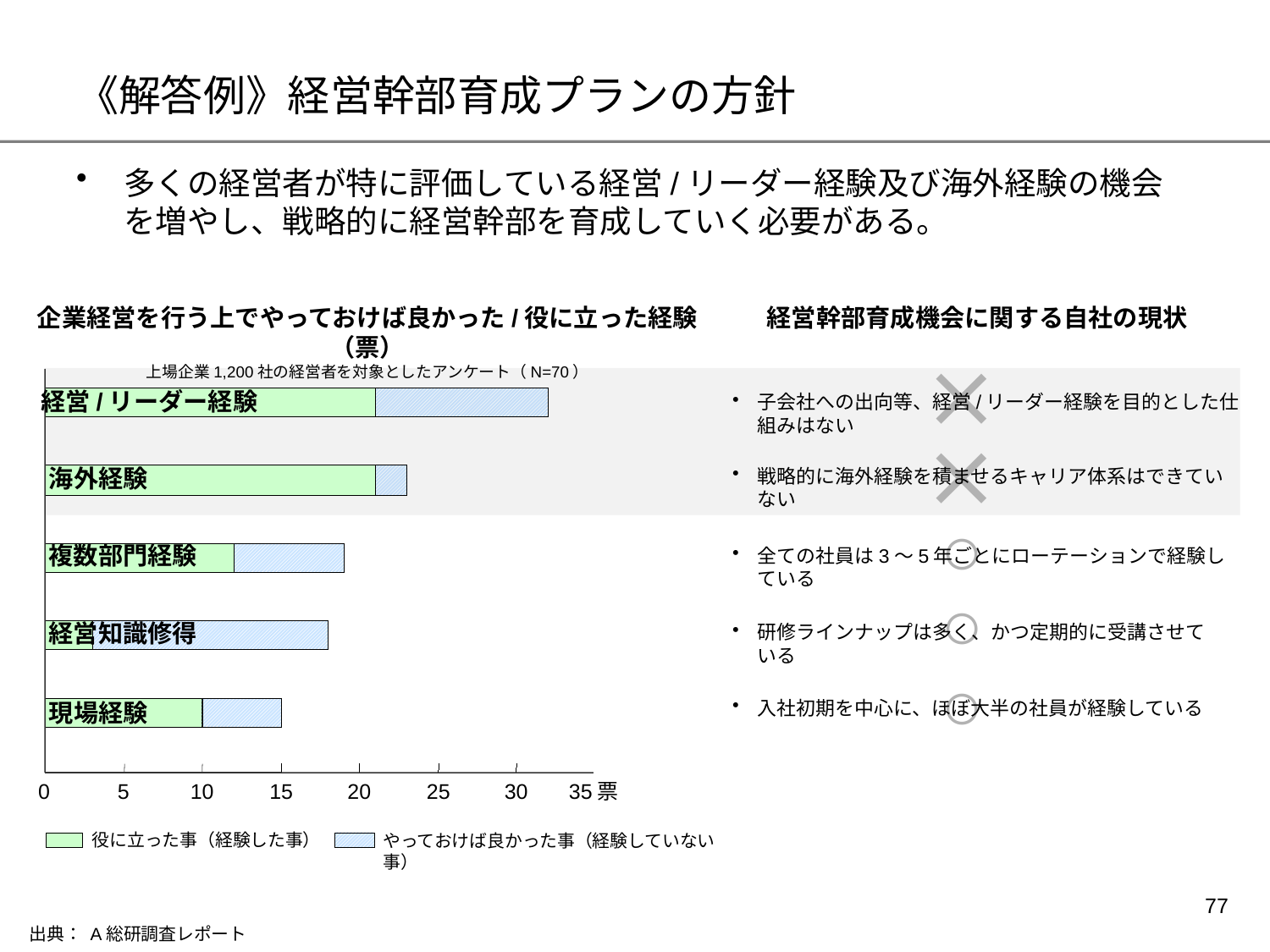

# 《解答例》経営幹部育成プランの方針
多くの経営者が特に評価している経営/リーダー経験及び海外経験の機会を増やし、戦略的に経営幹部を育成していく必要がある。
企業経営を行う上でやっておけば良かった/役に立った経験（票）
上場企業1,200社の経営者を対象としたアンケート（N=70）
経営幹部育成機会に関する自社の現状
×

子会社への出向等、経営/リーダー経験を目的とした仕組みはない
経営/リーダー経験

×
戦略的に海外経験を積ませるキャリア体系はできていない
海外経験

○
全ての社員は3～5年ごとにローテーションで経験している
複数部門経験

○
研修ラインナップは多く、かつ定期的に受講させている
経営知識修得

○
入社初期を中心に、ほぼ大半の社員が経験している
現場経験

0
5
10
15
20
25
30
35票
役に立った事（経験した事）
やっておけば良かった事（経験していない事）

77
出典： A総研調査レポート